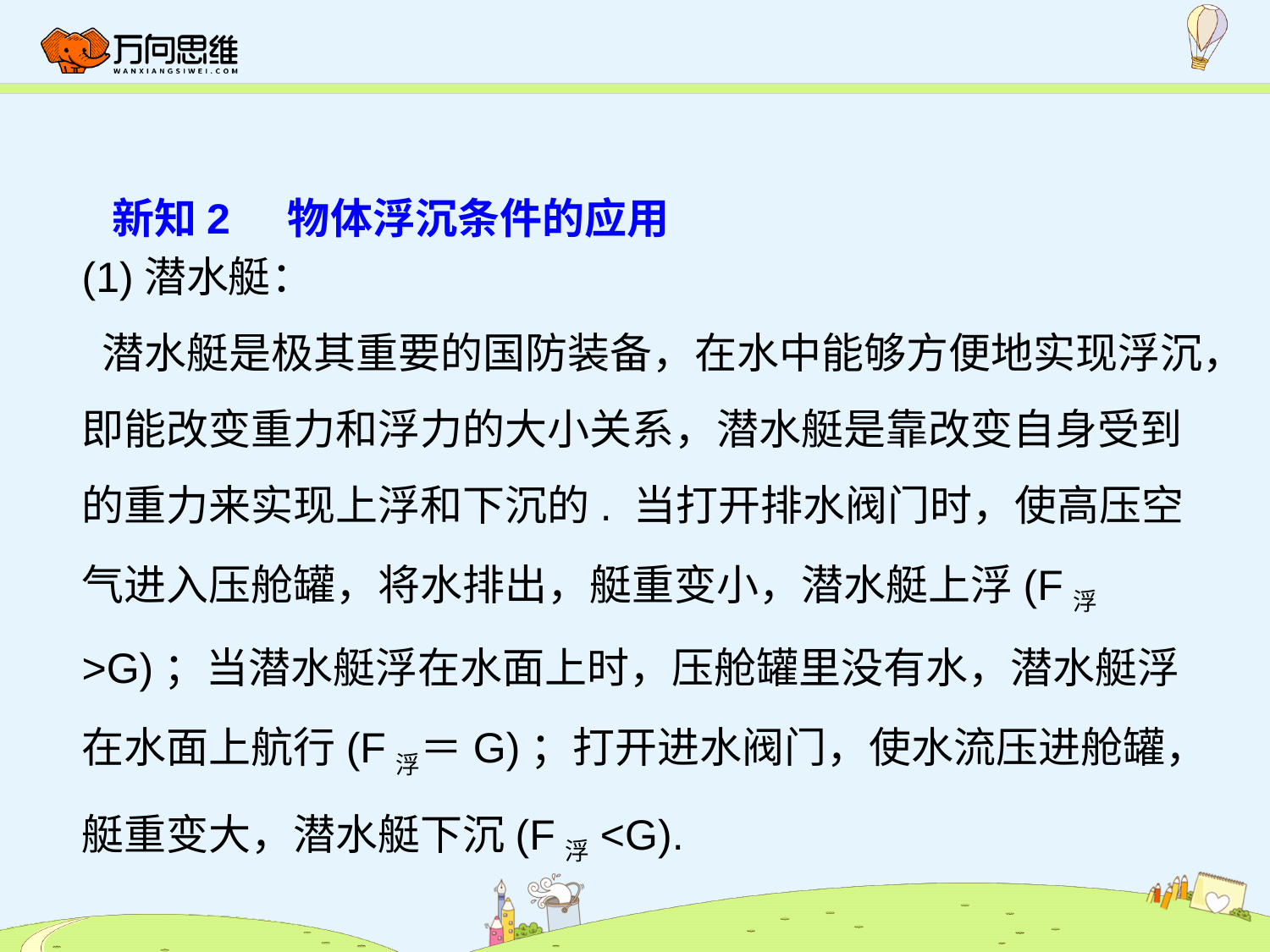

新知2    物体浮沉条件的应用
(1)潜水艇：
 潜水艇是极其重要的国防装备，在水中能够方便地实现浮沉，即能改变重力和浮力的大小关系，潜水艇是靠改变自身受到的重力来实现上浮和下沉的. 当打开排水阀门时，使高压空气进入压舱罐，将水排出，艇重变小，潜水艇上浮(F浮>G)；当潜水艇浮在水面上时，压舱罐里没有水，潜水艇浮在水面上航行(F浮＝G)；打开进水阀门，使水流压进舱罐，艇重变大，潜水艇下沉(F浮<G).